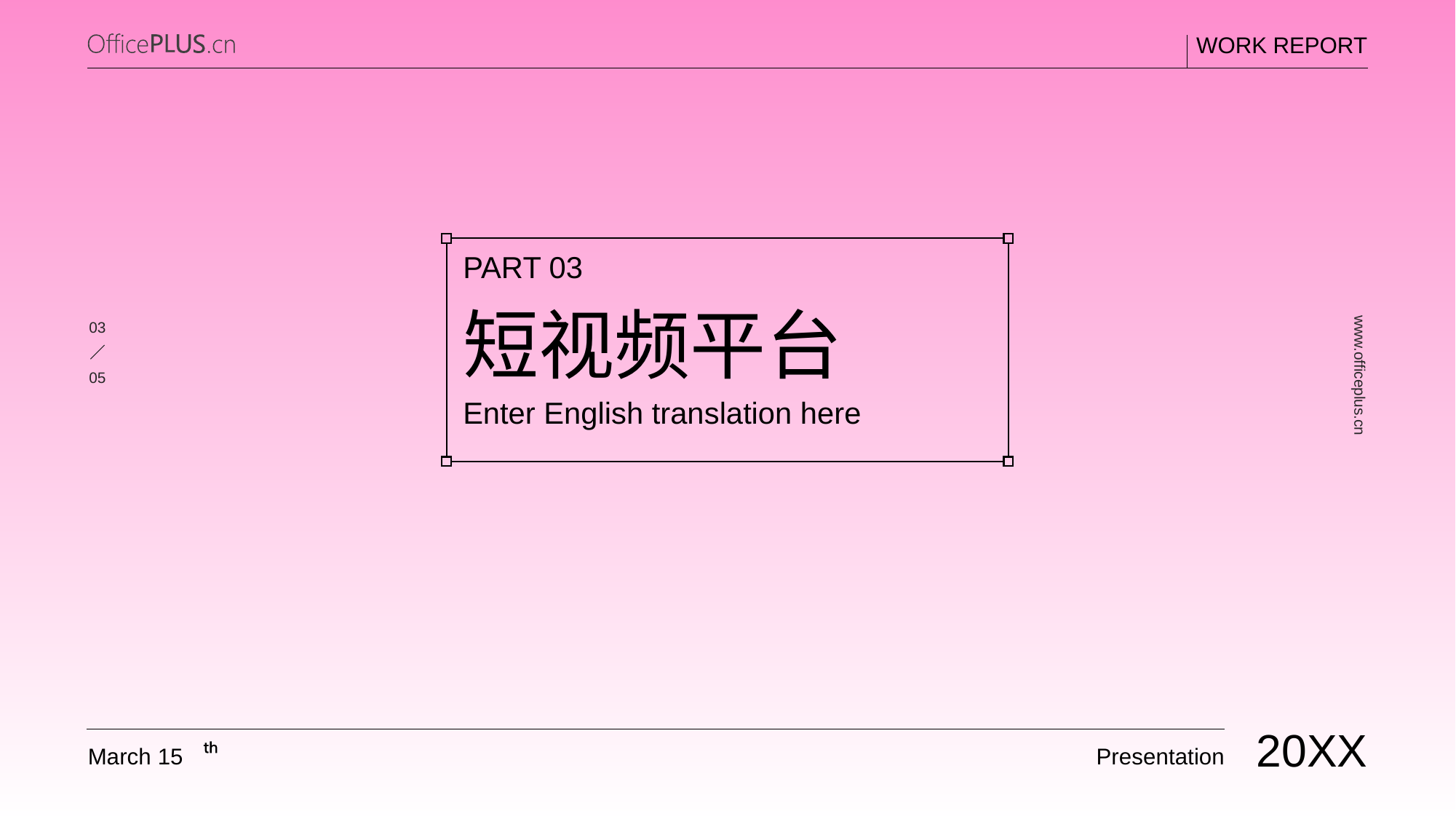

Part 03
短视频平台
03
www.officeplus.cn
05
Enter English translation here

20XX

March 15